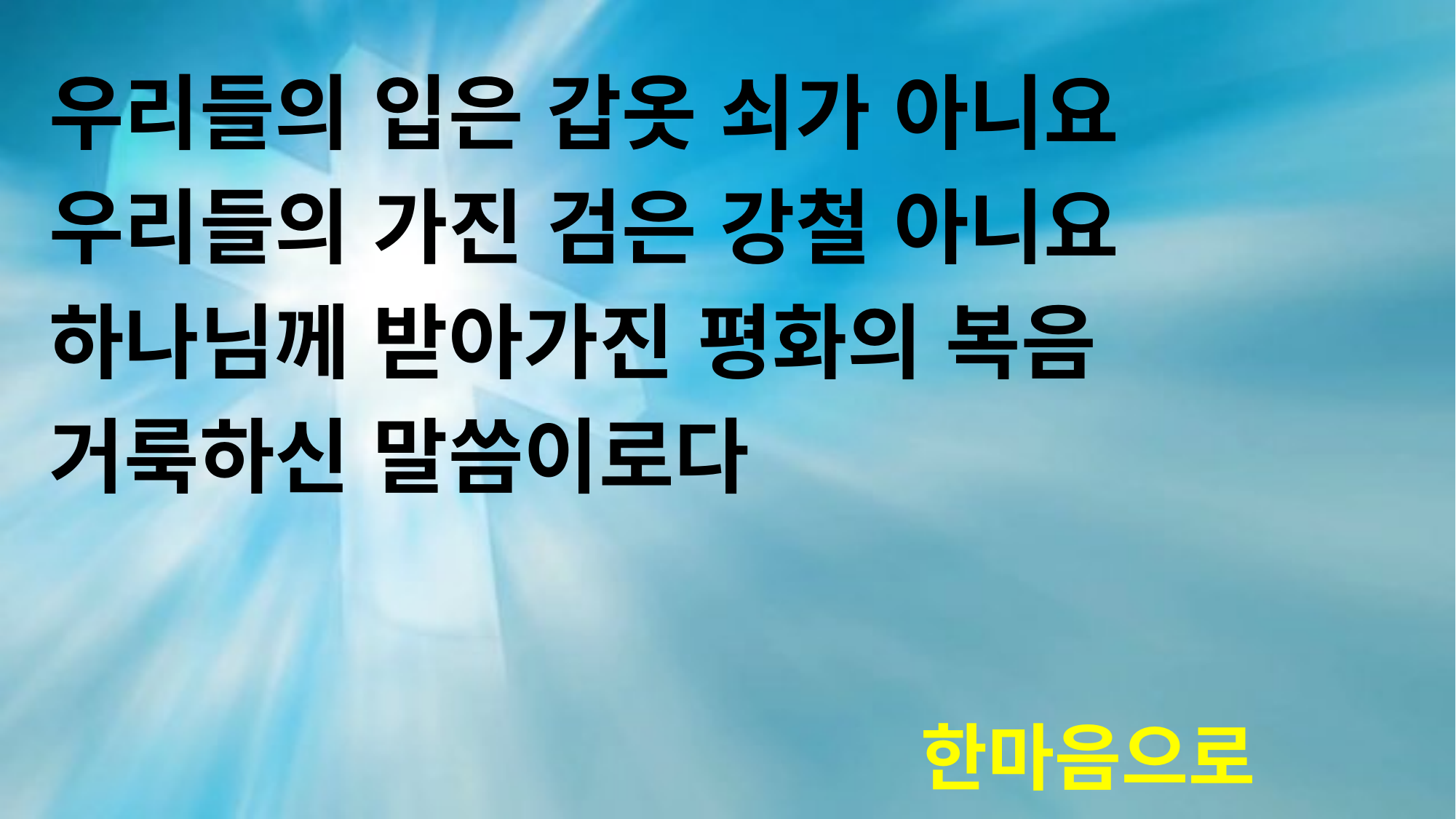

우리들의 입은 갑옷 쇠가 아니요
우리들의 가진 검은 강철 아니요
하나님께 받아가진 평화의 복음
거룩하신 말씀이로다
# 한마음으로